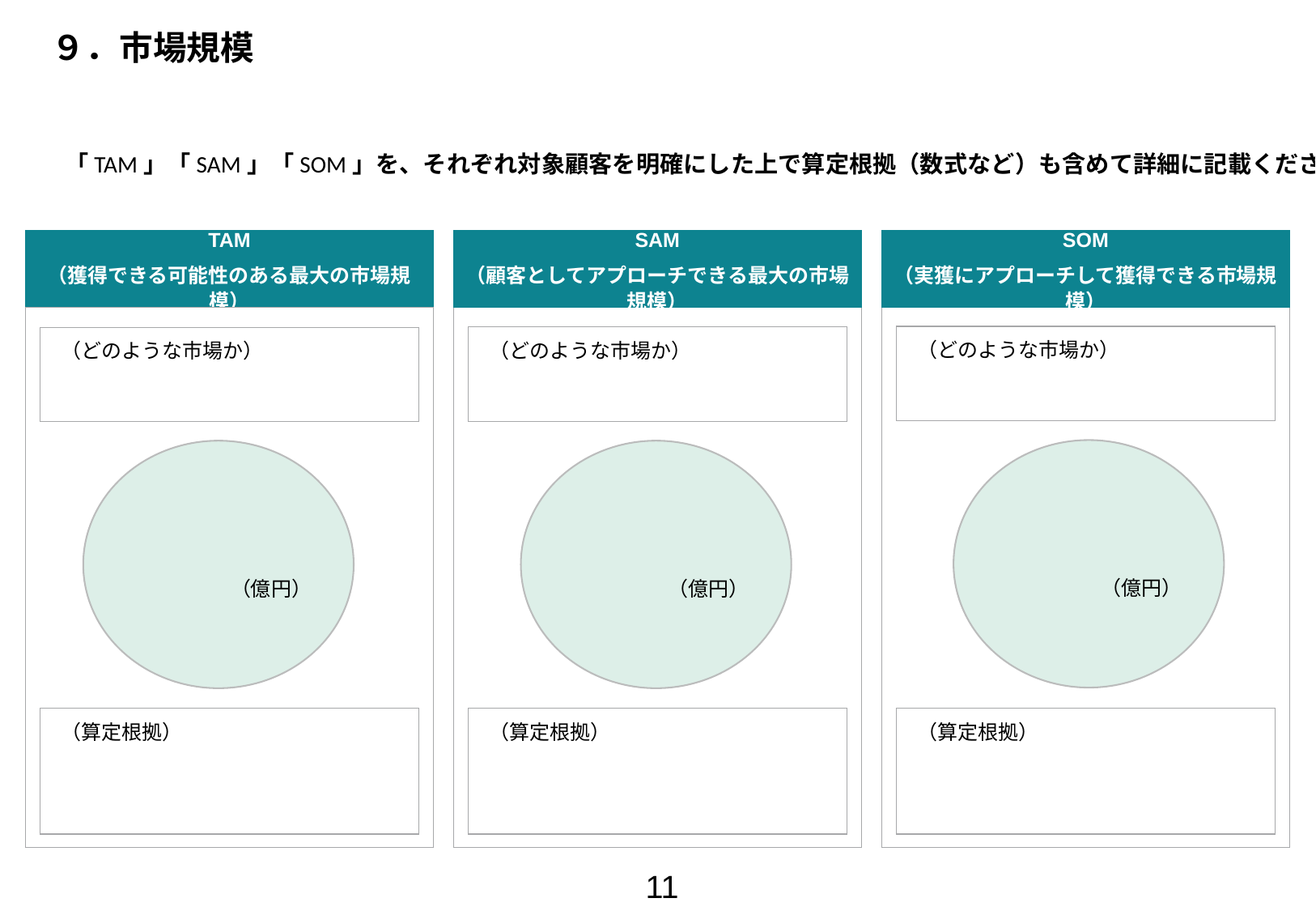

９．市場規模
「TAM」「SAM」「SOM」を、それぞれ対象顧客を明確にした上で算定根拠（数式など）も含めて詳細に記載ください
SAM
（顧客としてアプローチできる最大の市場規模）
SOM
（実獲にアプローチして獲得できる市場規模）
TAM
（獲得できる可能性のある最大の市場規模）

（どのような市場か）
（どのような市場か）
（どのような市場か）

（億円）

（億円）

（億円）

（算定根拠）
（算定根拠）
（算定根拠）
11